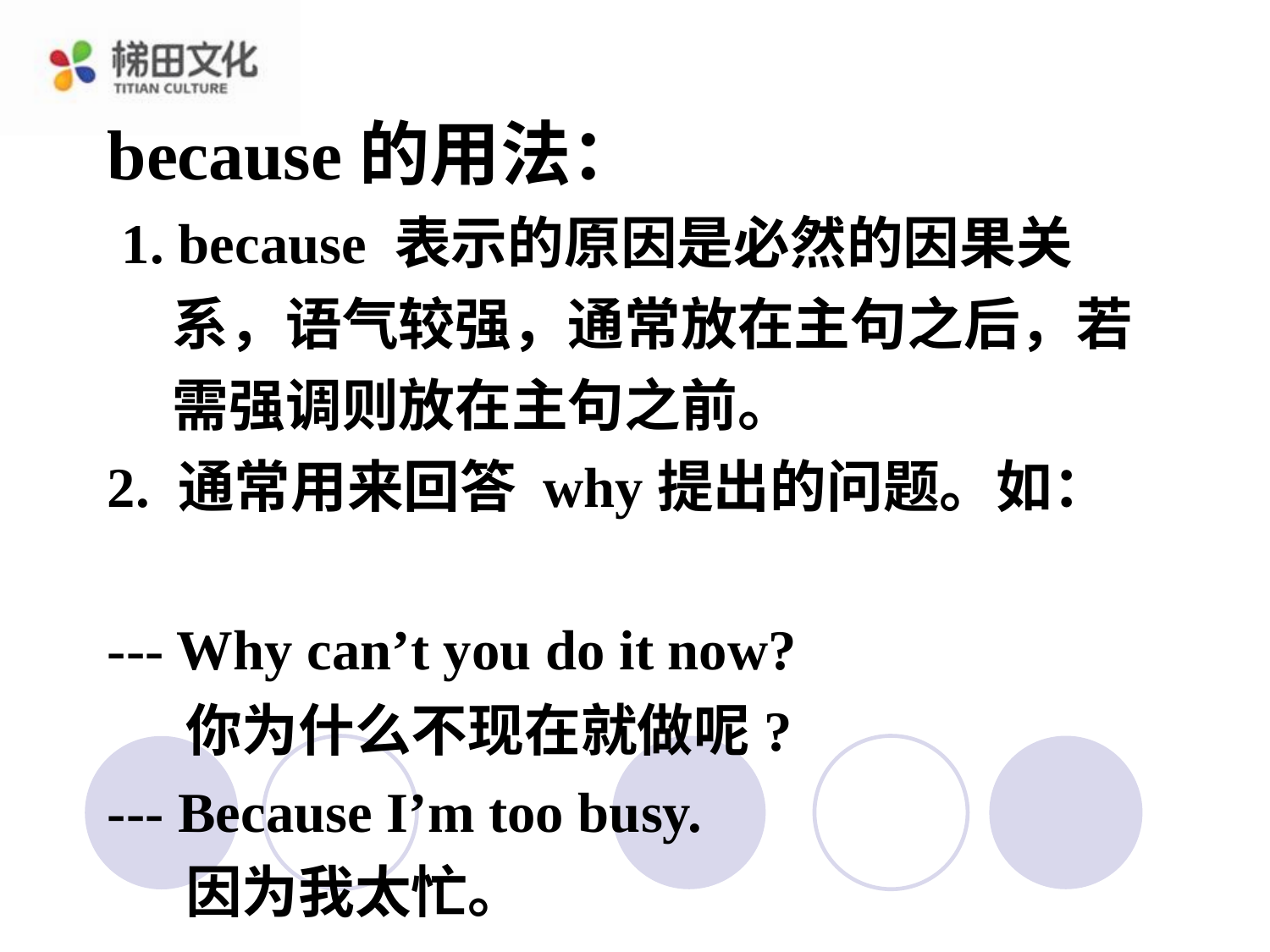

because的用法：
 1. because 表示的原因是必然的因果关
    系，语气较强，通常放在主句之后，若
    需强调则放在主句之前。
2. 通常用来回答 why提出的问题。如：
--- Why can’t you do it now?
     你为什么不现在就做呢?
--- Because I’m too busy.
     因为我太忙。